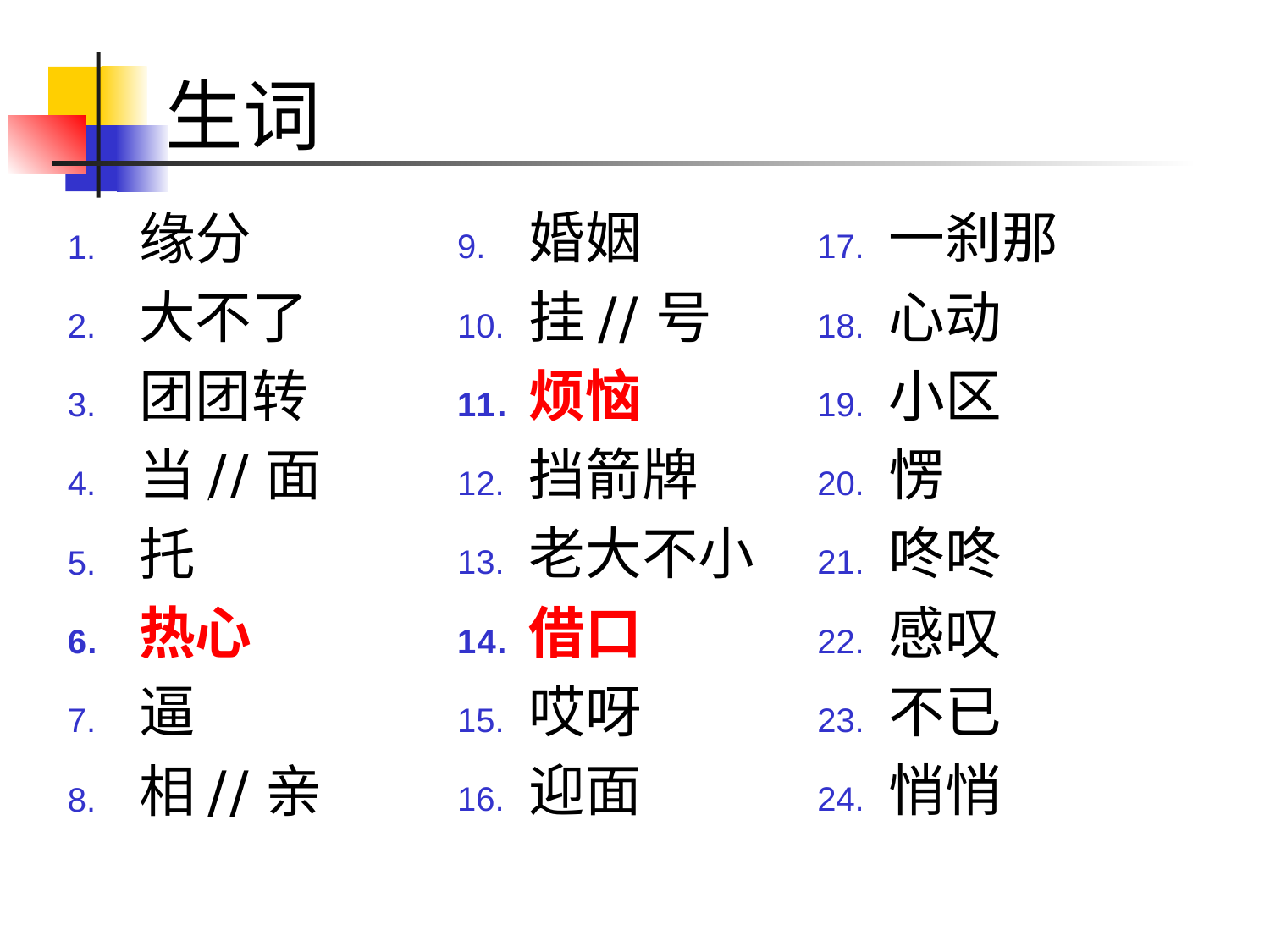

# 生词
缘分
大不了
团团转
当//面
托
热心
逼
相//亲
婚姻
挂//号
烦恼
挡箭牌
老大不小
借口
哎呀
迎面
一刹那
心动
小区
愣
咚咚
感叹
不已
悄悄